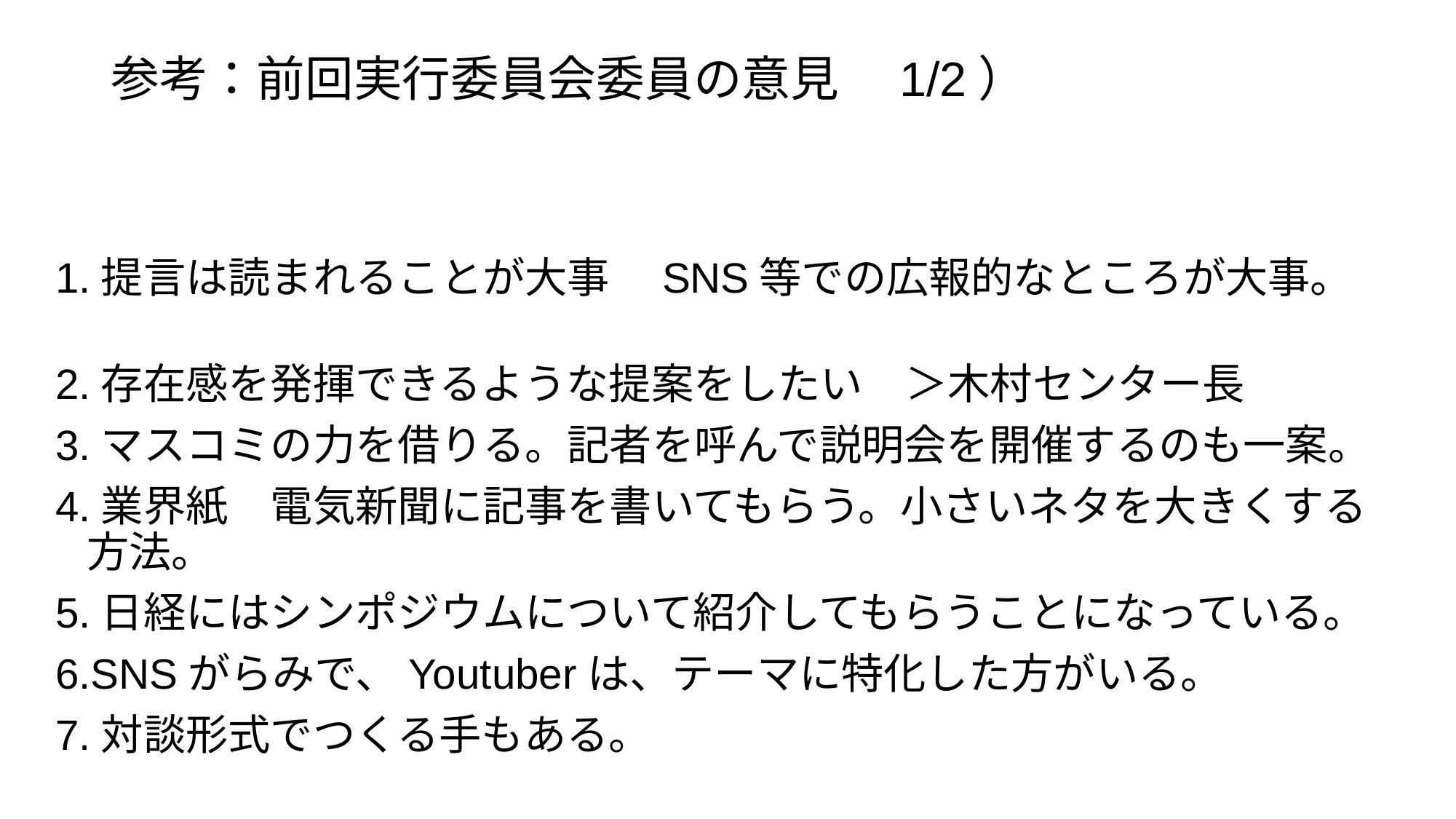

# 参考：前回実行委員会委員の意見　1/2）

1.提言は読まれることが大事　SNS等での広報的なところが大事。
2.存在感を発揮できるような提案をしたい　＞木村センター長
3.マスコミの力を借りる。記者を呼んで説明会を開催するのも一案。
4.業界紙　電気新聞に記事を書いてもらう。小さいネタを大きくする方法。
5.日経にはシンポジウムについて紹介してもらうことになっている。
6.SNSがらみで、Youtuberは、テーマに特化した方がいる。
7.対談形式でつくる手もある。